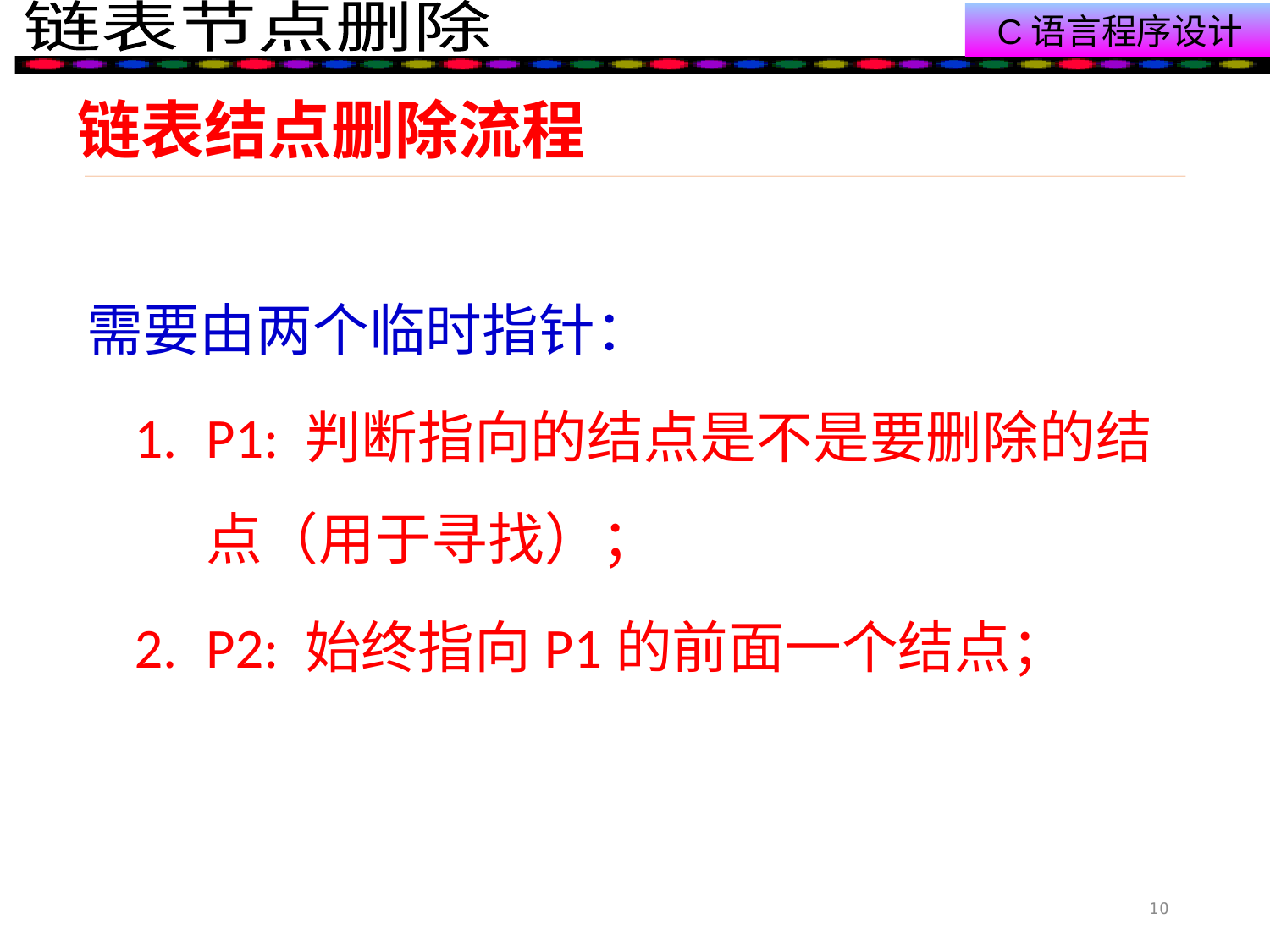

# 链表结点删除流程
需要由两个临时指针：
P1: 判断指向的结点是不是要删除的结点（用于寻找）；
P2: 始终指向P1的前面一个结点；
10